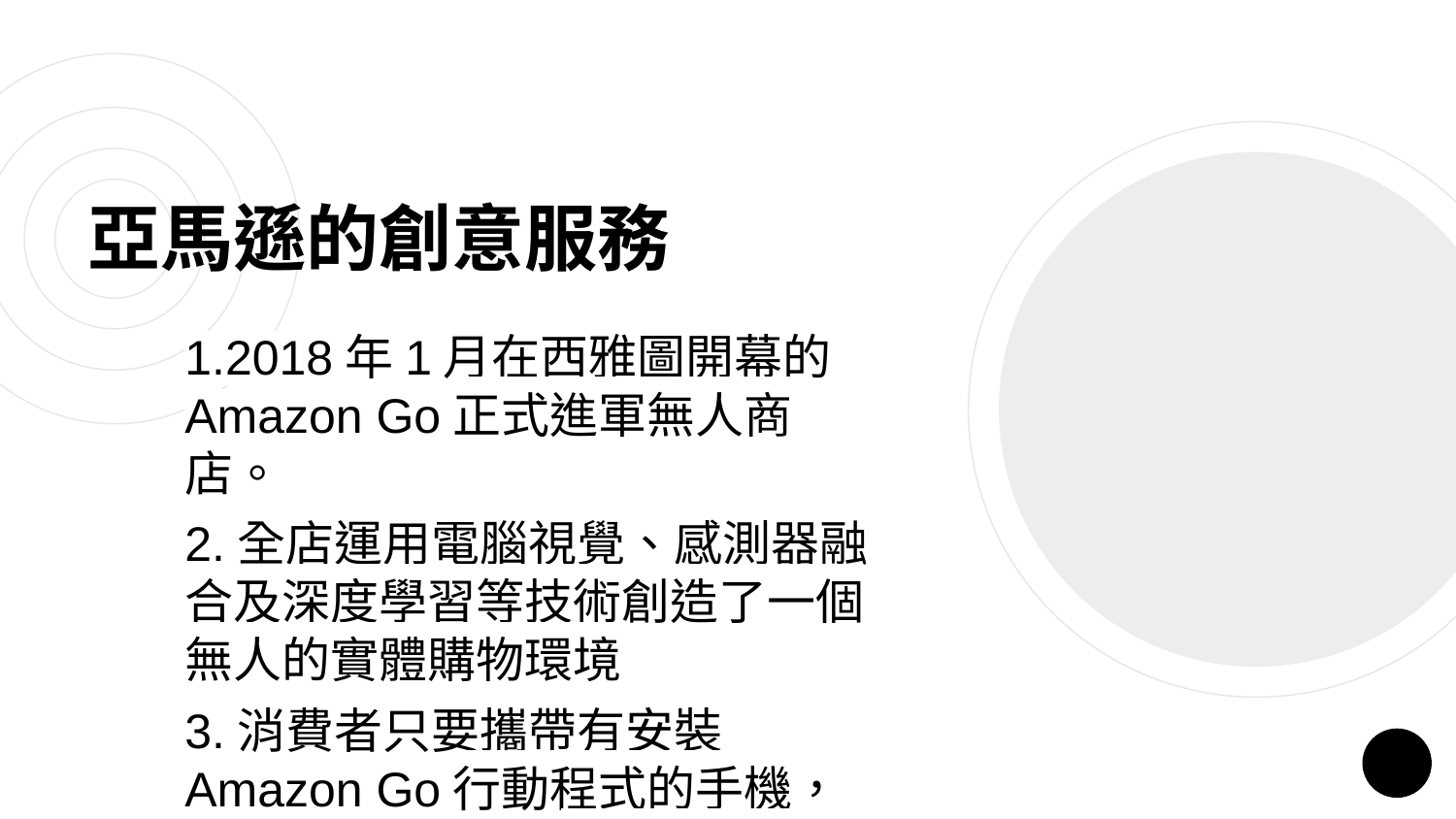

# 亞馬遜的創意服務
1.2018年1月在西雅圖開幕的Amazon Go正式進軍無人商店。
2.全店運用電腦視覺、感測器融合及深度學習等技術創造了一個無人的實體購物環境
3.消費者只要攜帶有安裝Amazon Go行動程式的手機，秀出Amazon Go行動程式的條碼就能進入商店
4.選取商品之後，不必排隊結帳即可逕自離開，之後Amazon會透過帳號向消費者收費。